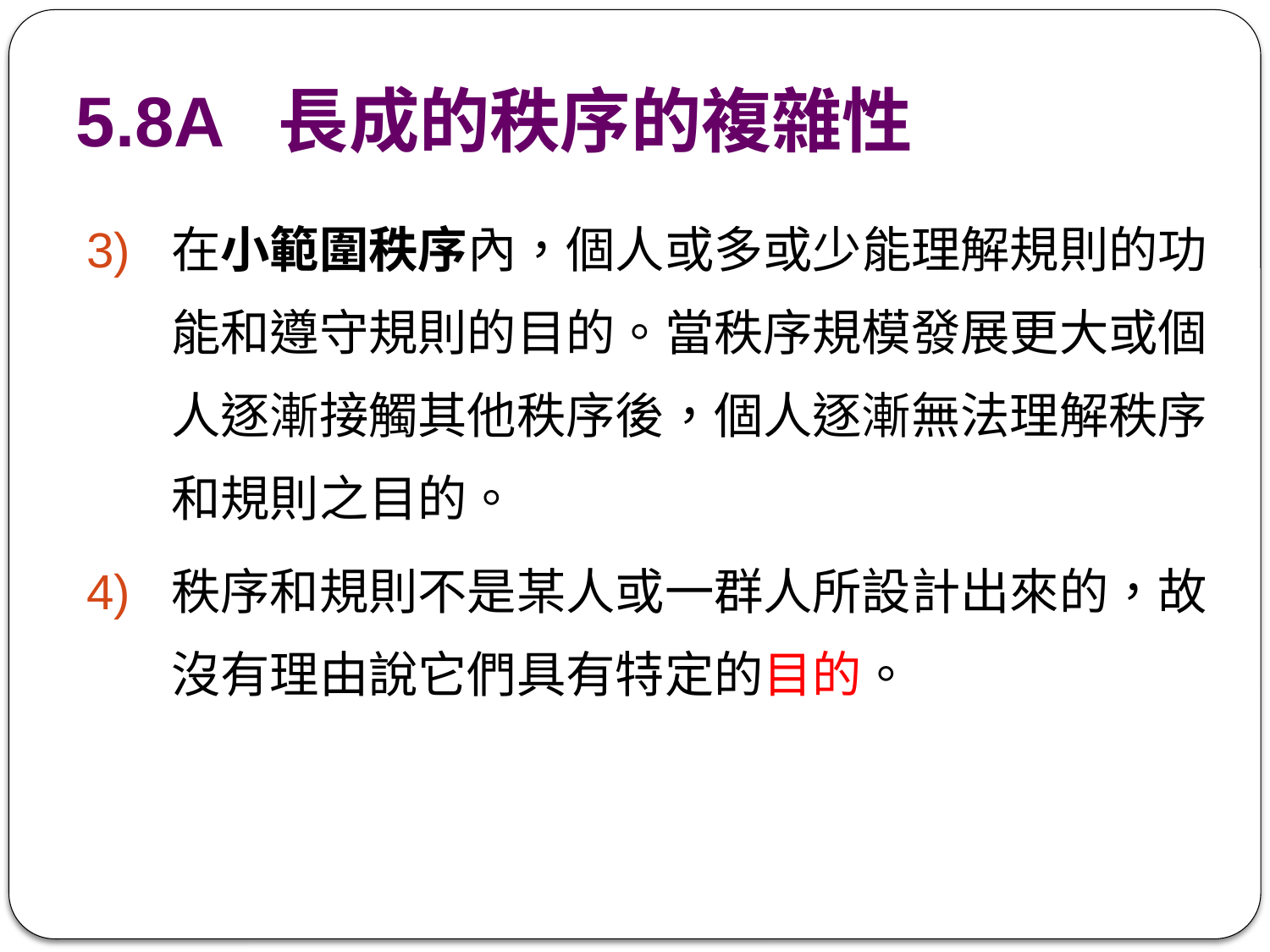

# 5.8A  長成的秩序的複雜性
在小範圍秩序內，個人或多或少能理解規則的功能和遵守規則的目的。當秩序規模發展更大或個人逐漸接觸其他秩序後，個人逐漸無法理解秩序和規則之目的。
秩序和規則不是某人或一群人所設計出來的，故沒有理由說它們具有特定的目的。
52